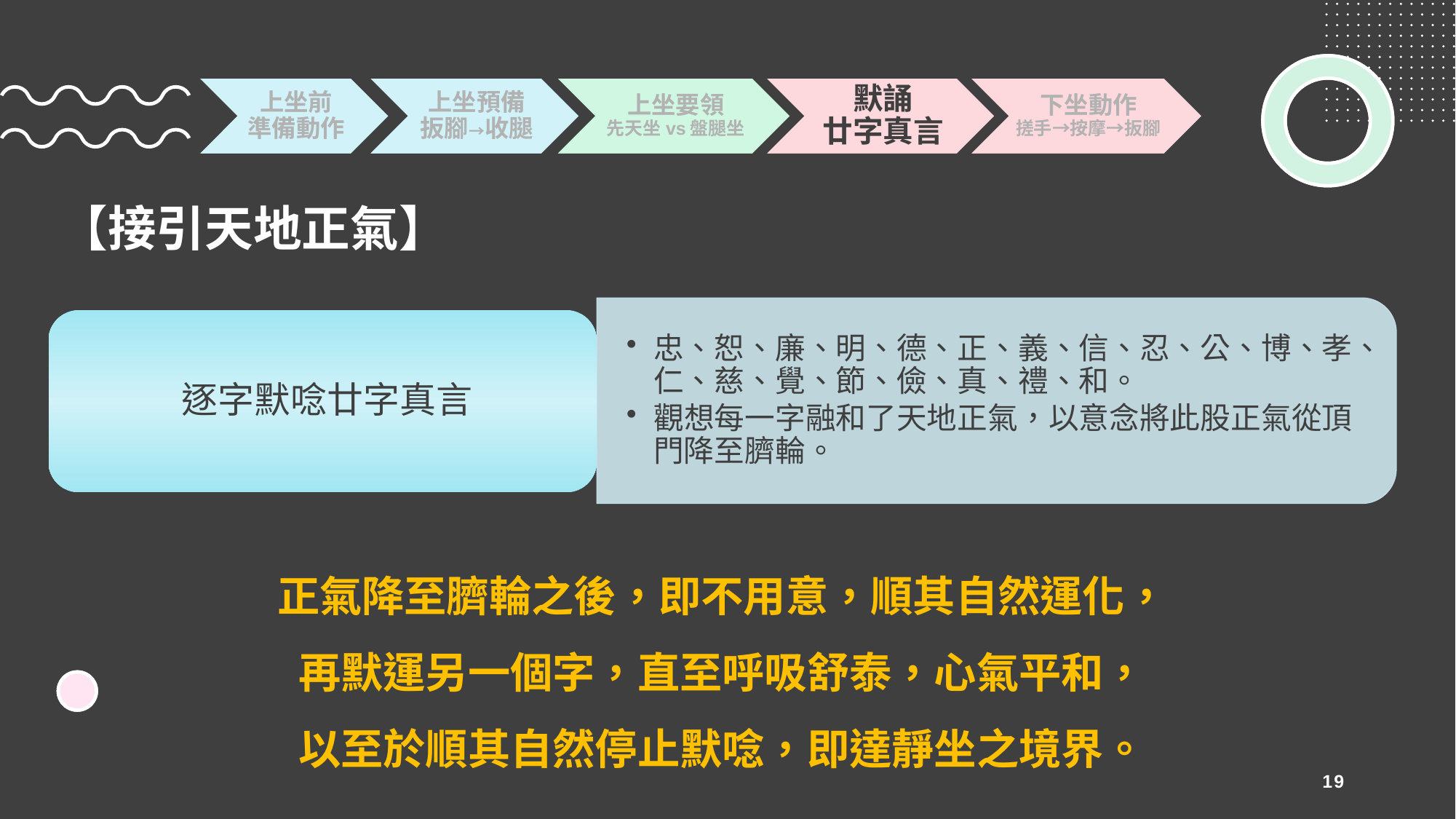

上坐前
準備動作
上坐預備
扳腳→收腿
上坐要領
先天坐vs盤腿坐
默誦
廿字真言
下坐動作
搓手→按摩→扳腳
【接引天地正氣】
忠、恕、廉、明、德、正、義、信、忍、公、博、孝、仁、慈、覺、節、儉、真、禮、和。
觀想每一字融和了天地正氣，以意念將此股正氣從頂門降至臍輪。
逐字默唸廿字真言
正氣降至臍輪之後，即不用意，順其自然運化，
再默運另一個字，直至呼吸舒泰，心氣平和，
以至於順其自然停止默唸，即達靜坐之境界。
19